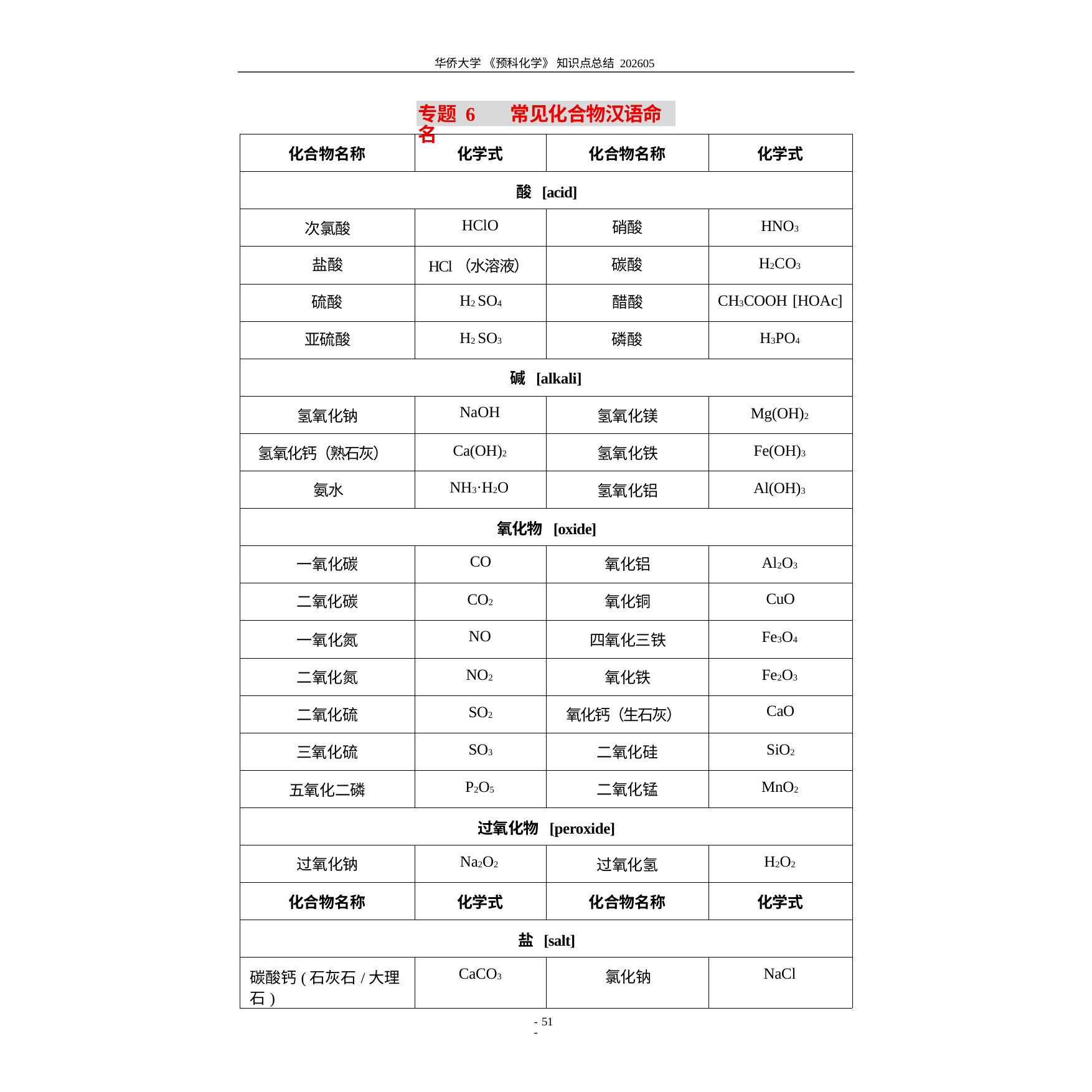

华侨大学 《预科化学》 知识点总结 202605

专题 6      常见化合物汉语命名
| 化合物名称 | 化学式 | 化合物名称 | 化学式 |
| --- | --- | --- | --- |
| 酸 [acid] |  |  |  |
| 次氯酸 | HClO | 硝酸 | HNO3 |
| 盐酸 | HCl（水溶液） | 碳酸 | H2CO3 |
| 硫酸 | H2 SO4 | 醋酸 | CH3COOH [HOAc] |
| 亚硫酸 | H2 SO3 | 磷酸 | H3PO4 |
| 碱 [alkali] |  |  |  |
| 氢氧化钠 | NaOH | 氢氧化镁 | Mg(OH)2 |
| 氢氧化钙（熟石灰） | Ca(OH)2 | 氢氧化铁 | Fe(OH)3 |
| 氨水 | NH3·H2O | 氢氧化铝 | Al(OH)3 |
| 氧化物 [oxide] |  |  |  |
| 一氧化碳 | CO | 氧化铝 | Al2O3 |
| 二氧化碳 | CO2 | 氧化铜 | CuO |
| 一氧化氮 | NO | 四氧化三铁 | Fe3O4 |
| 二氧化氮 | NO2 | 氧化铁 | Fe2O3 |
| 二氧化硫 | SO2 | 氧化钙（生石灰） | CaO |
| 三氧化硫 | SO3 | 二氧化硅 | SiO2 |
| 五氧化二磷 | P2O5 | 二氧化锰 | MnO2 |
| 过氧化物 [peroxide] |  |  |  |
| 过氧化钠 | Na2O2 | 过氧化氢 | H2O2 |
| 化合物名称 | 化学式 | 化合物名称 | 化学式 |
| 盐 [salt] |  |  |  |
| 碳酸钙(石灰石/大理石) | CaCO3 | 氯化钠 | NaCl |

- 51 -